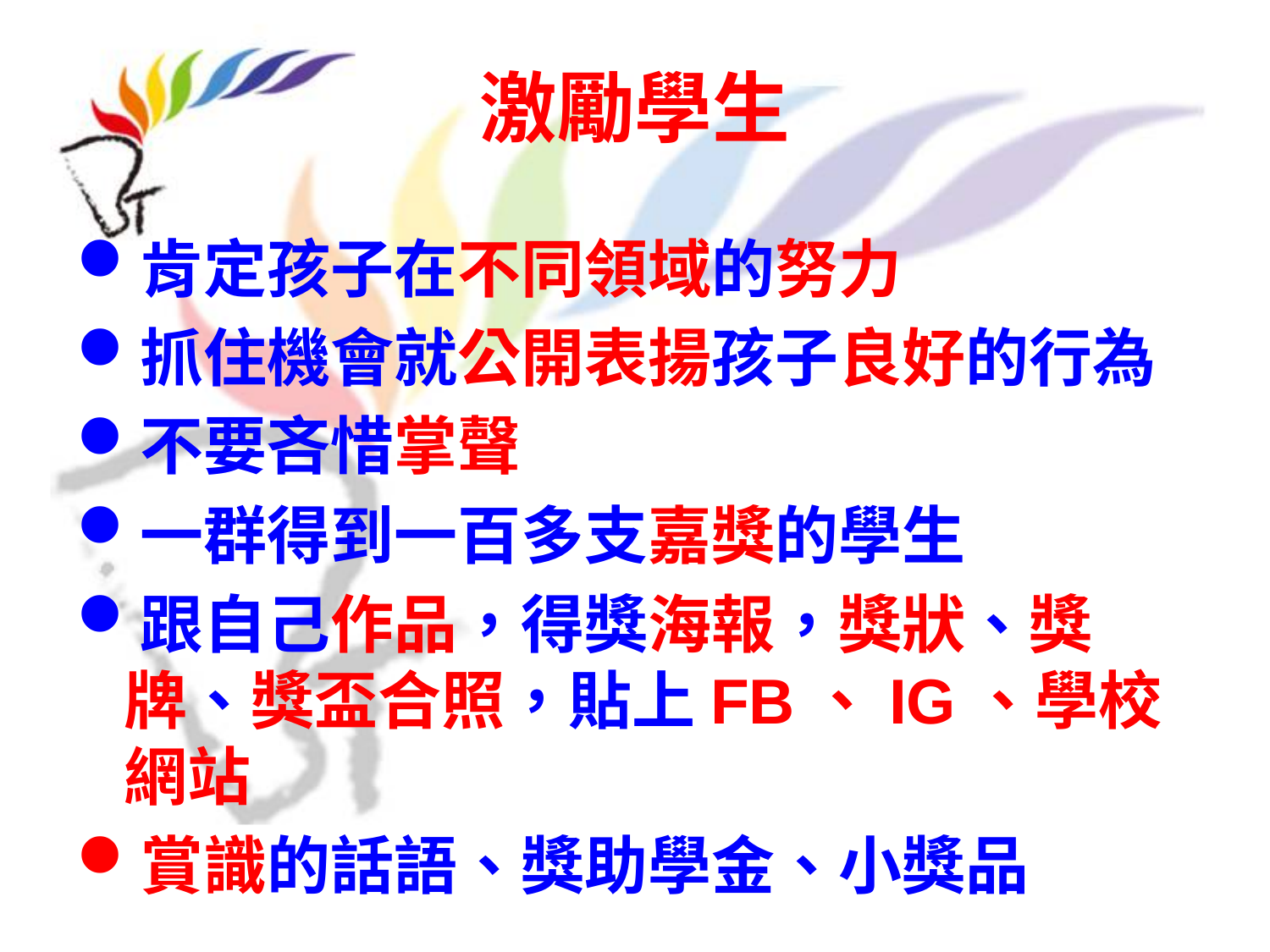

# 激勵學生
臺北市立忠孝國中107學年度招生規畫

肯定孩子在不同領域的努力
抓住機會就公開表揚孩子良好的行為
不要吝惜掌聲
一群得到一百多支嘉獎的學生
跟自己作品，得獎海報，獎狀、獎牌、獎盃合照，貼上FB、IG、學校網站
賞識的話語、獎助學金、小獎品